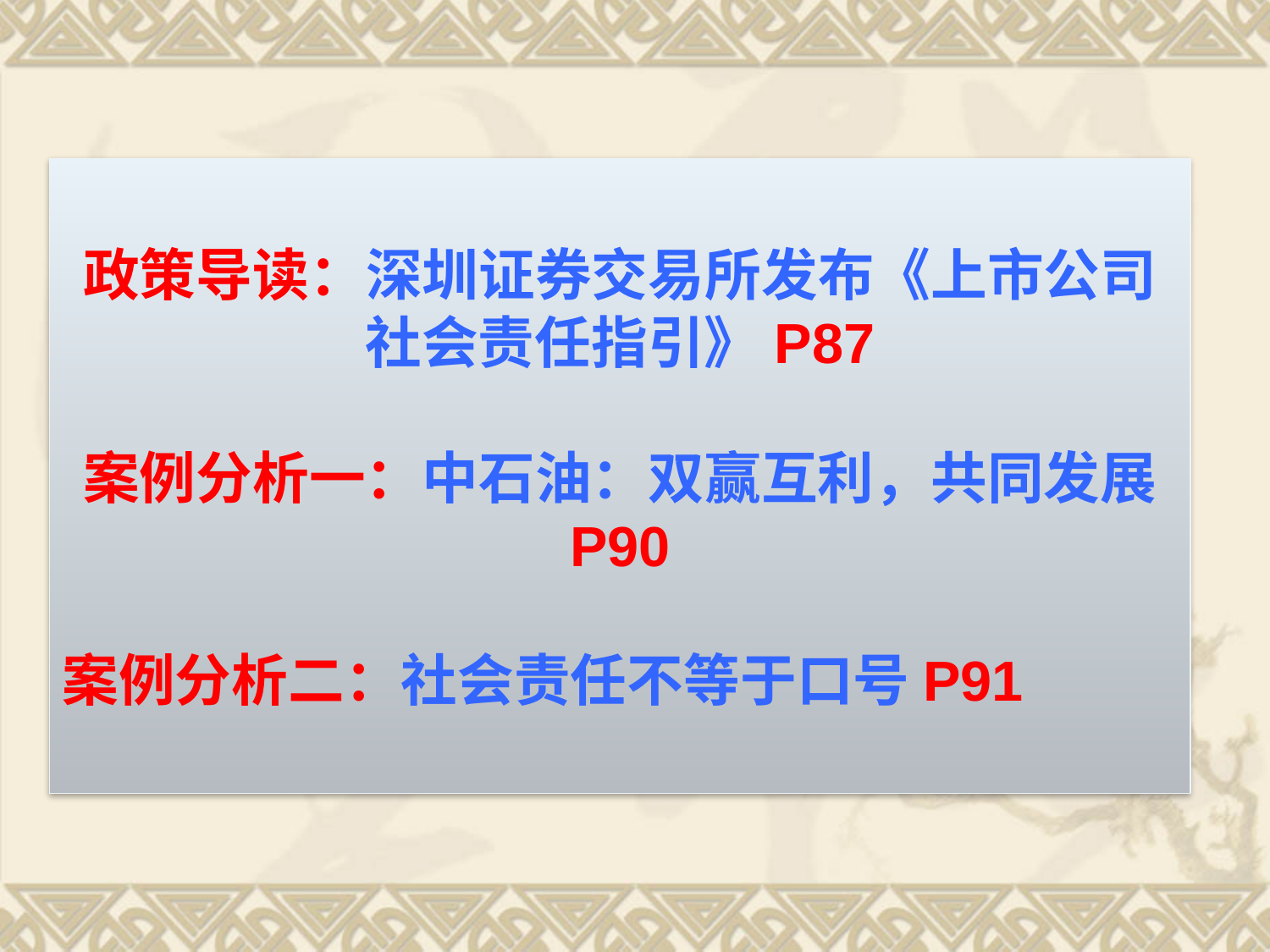

政策导读：深圳证券交易所发布《上市公司社会责任指引》P87

案例分析一：中石油：双赢互利，共同发展
P90

案例分析二：社会责任不等于口号P91